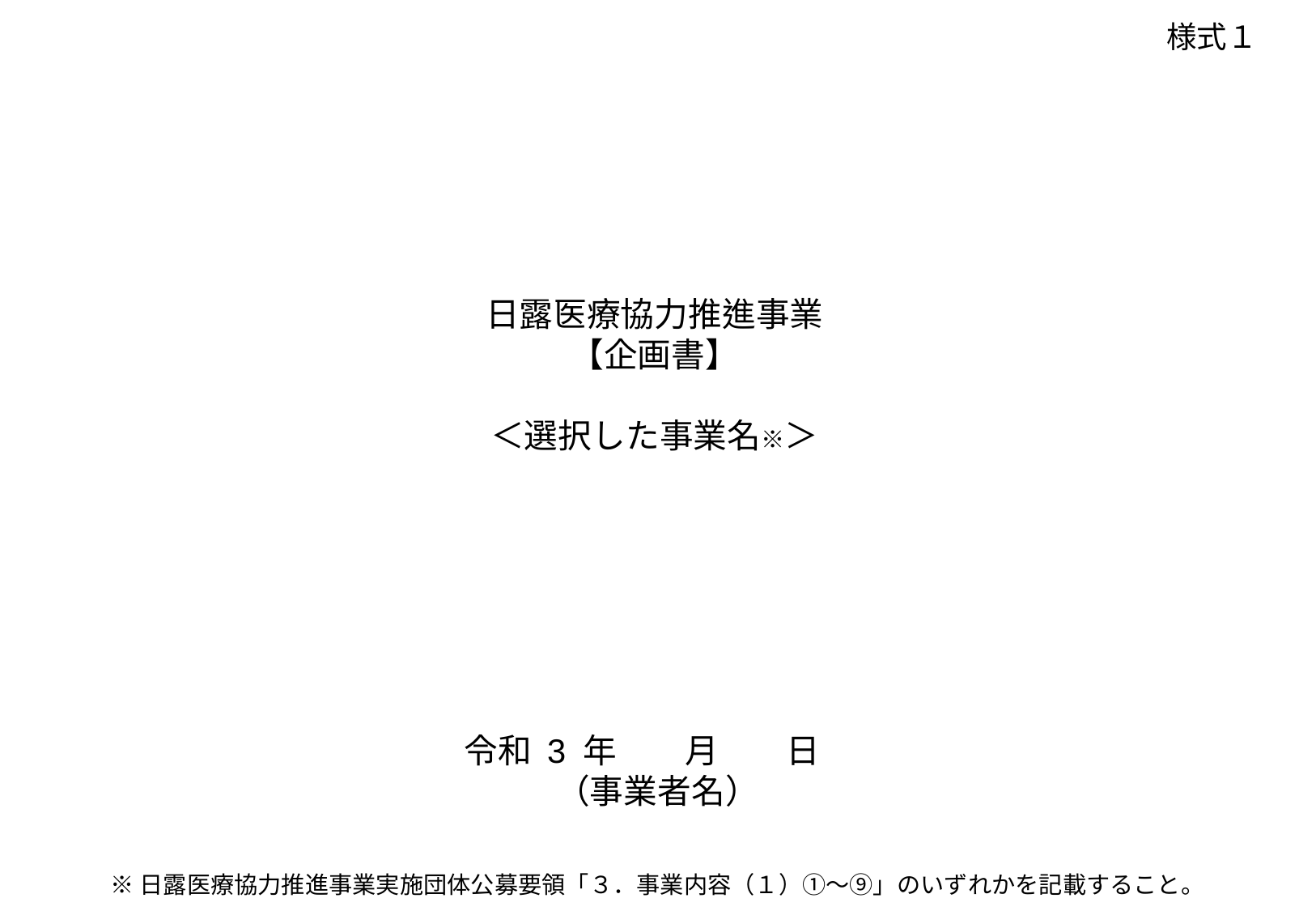

様式１
日露医療協力推進事業
【企画書】

＜選択した事業名※＞
令和 3 年　　月　　日
（事業者名）
※日露医療協力推進事業実施団体公募要領「３．事業内容（１）①～⑨」のいずれかを記載すること。